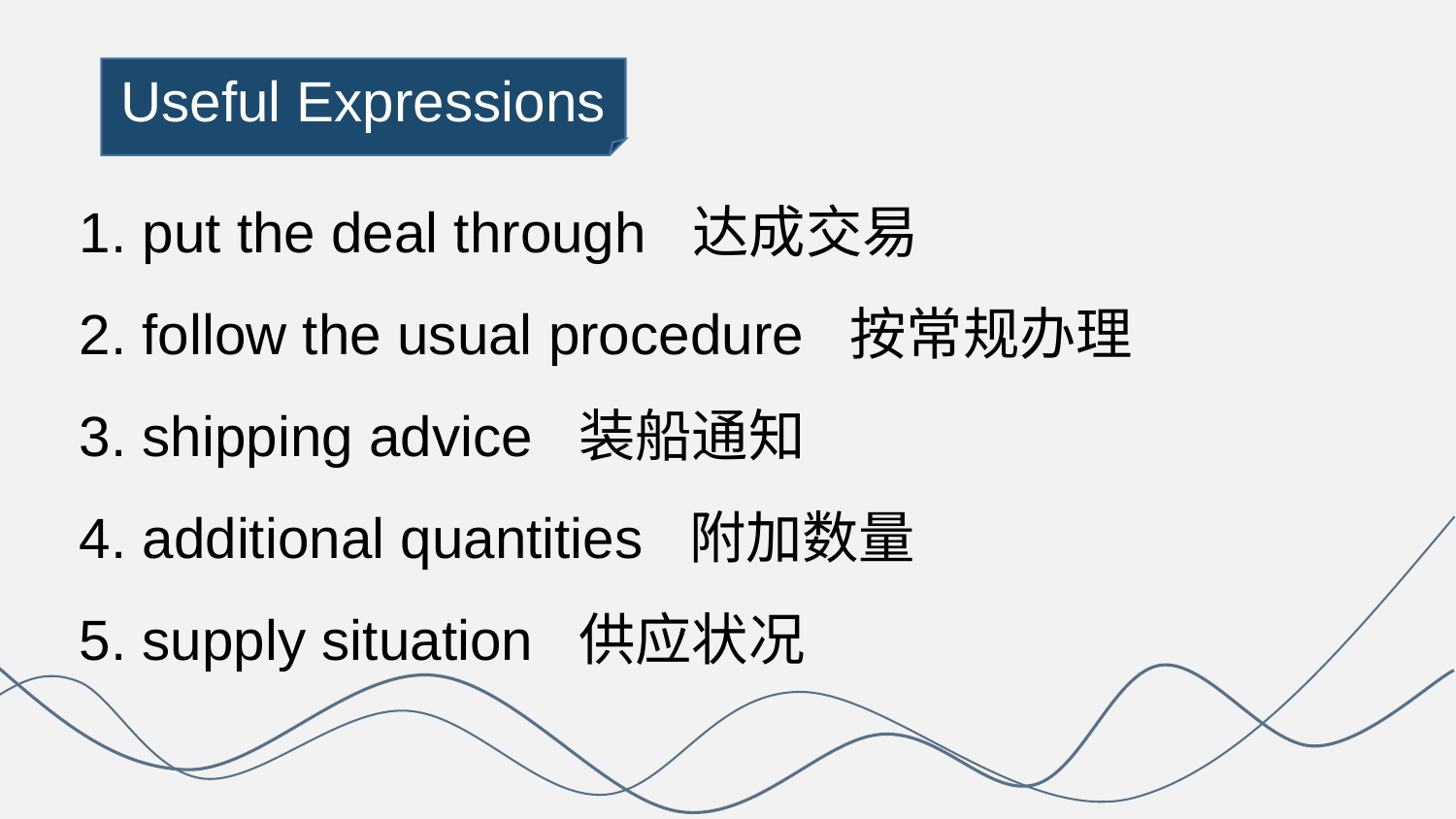

Useful Expressions
1. put the deal through  达成交易
2. follow the usual procedure  按常规办理
3. shipping advice  装船通知
4. additional quantities  附加数量
5. supply situation  供应状况